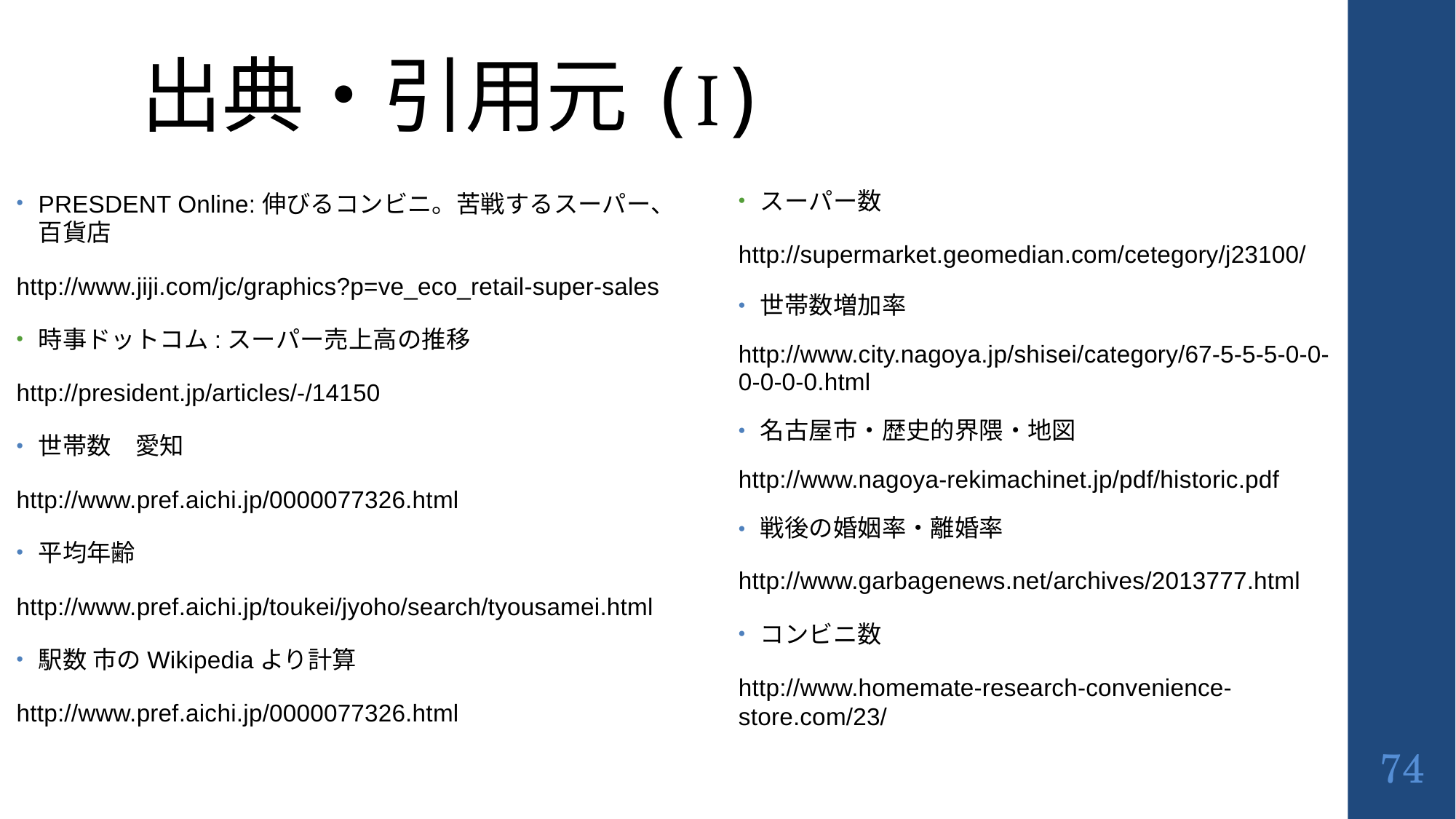

# 出典・引用元(Ⅰ)
スーパー数
http://supermarket.geomedian.com/cetegory/j23100/
世帯数増加率
http://www.city.nagoya.jp/shisei/category/67-5-5-5-0-0-0-0-0-0.html
名古屋市・歴史的界隈・地図
http://www.nagoya-rekimachinet.jp/pdf/historic.pdf
戦後の婚姻率・離婚率
http://www.garbagenews.net/archives/2013777.html
コンビニ数
http://www.homemate-research-convenience-store.com/23/

PRESDENT Online:伸びるコンビニ。苦戦するスーパー、百貨店
http://www.jiji.com/jc/graphics?p=ve_eco_retail-super-sales
時事ドットコム:スーパー売上高の推移
http://president.jp/articles/-/14150
世帯数　愛知
http://www.pref.aichi.jp/0000077326.html
平均年齢
http://www.pref.aichi.jp/toukei/jyoho/search/tyousamei.html
駅数 市のWikipediaより計算
http://www.pref.aichi.jp/0000077326.html

74